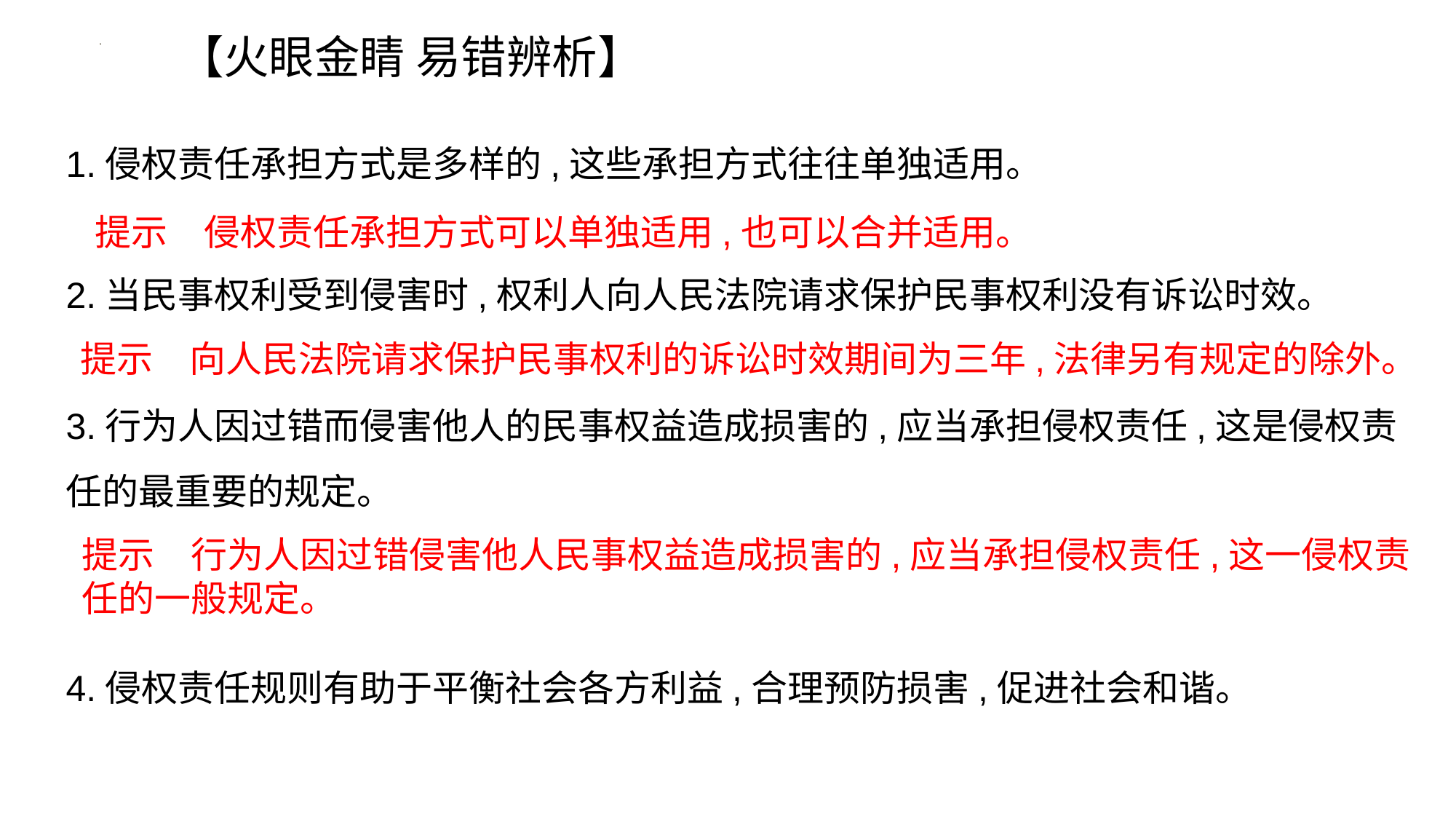

【火眼金睛 易错辨析】
1.侵权责任承担方式是多样的,这些承担方式往往单独适用。

2.当民事权利受到侵害时,权利人向人民法院请求保护民事权利没有诉讼时效。

3.行为人因过错而侵害他人的民事权益造成损害的,应当承担侵权责任,这是侵权责任的最重要的规定。

4.侵权责任规则有助于平衡社会各方利益,合理预防损害,促进社会和谐。
提示　侵权责任承担方式可以单独适用,也可以合并适用。
提示　向人民法院请求保护民事权利的诉讼时效期间为三年,法律另有规定的除外。
提示　行为人因过错侵害他人民事权益造成损害的,应当承担侵权责任,这一侵权责任的一般规定。